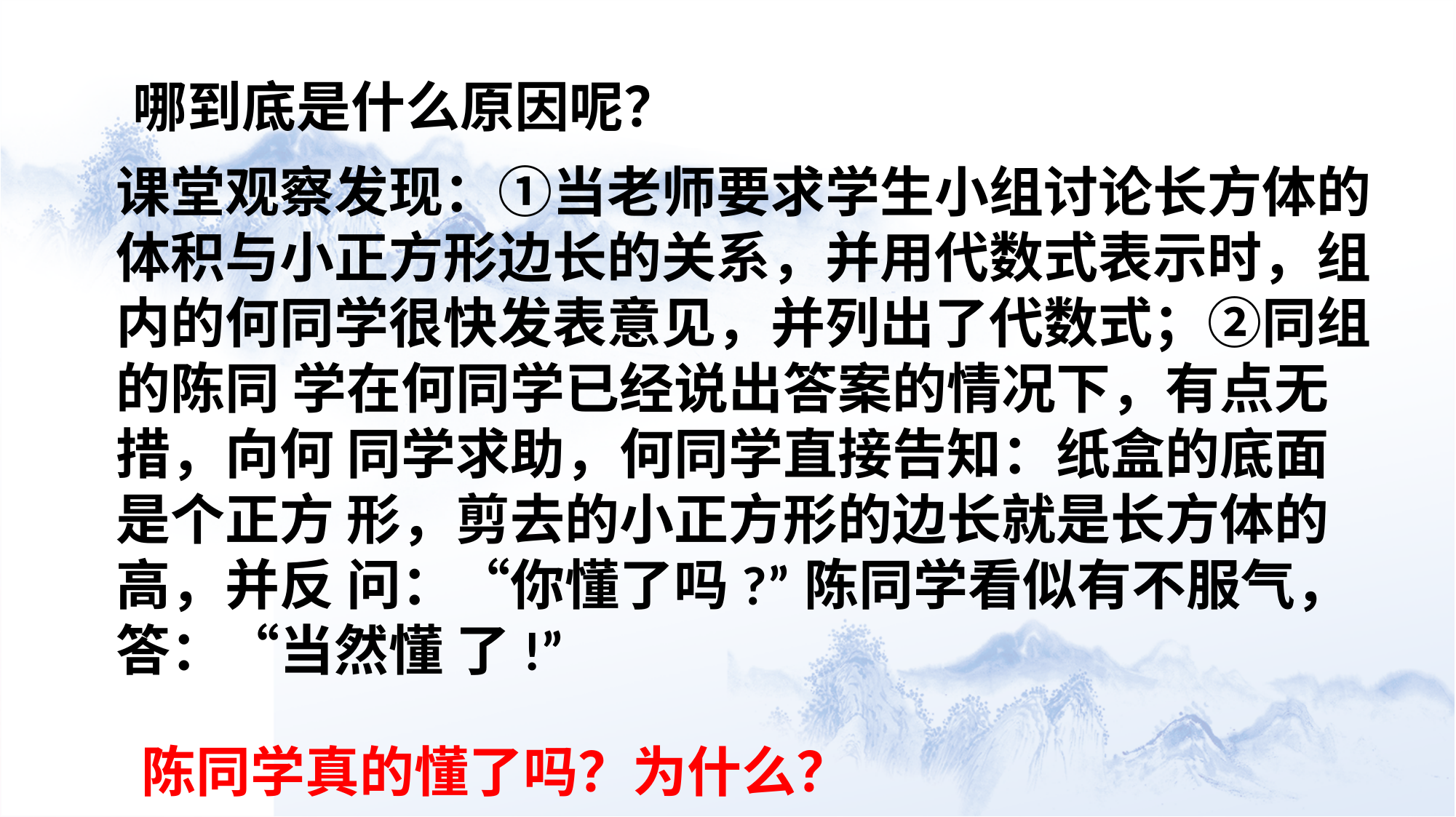

哪到底是什么原因呢？
课堂观察发现：①当老师要求学生小组讨论长方体的体积与小正方形边长的关系，并用代数式表示时，组内的何同学很快发表意见，并列出了代数式；②同组的陈同 学在何同学已经说出答案的情况下，有点无措，向何 同学求助，何同学直接告知：纸盒的底面是个正方 形，剪去的小正方形的边长就是长方体的高，并反 问：“你懂了吗?”陈同学看似有不服气，答：“当然懂 了!”
陈同学真的懂了吗？为什么？